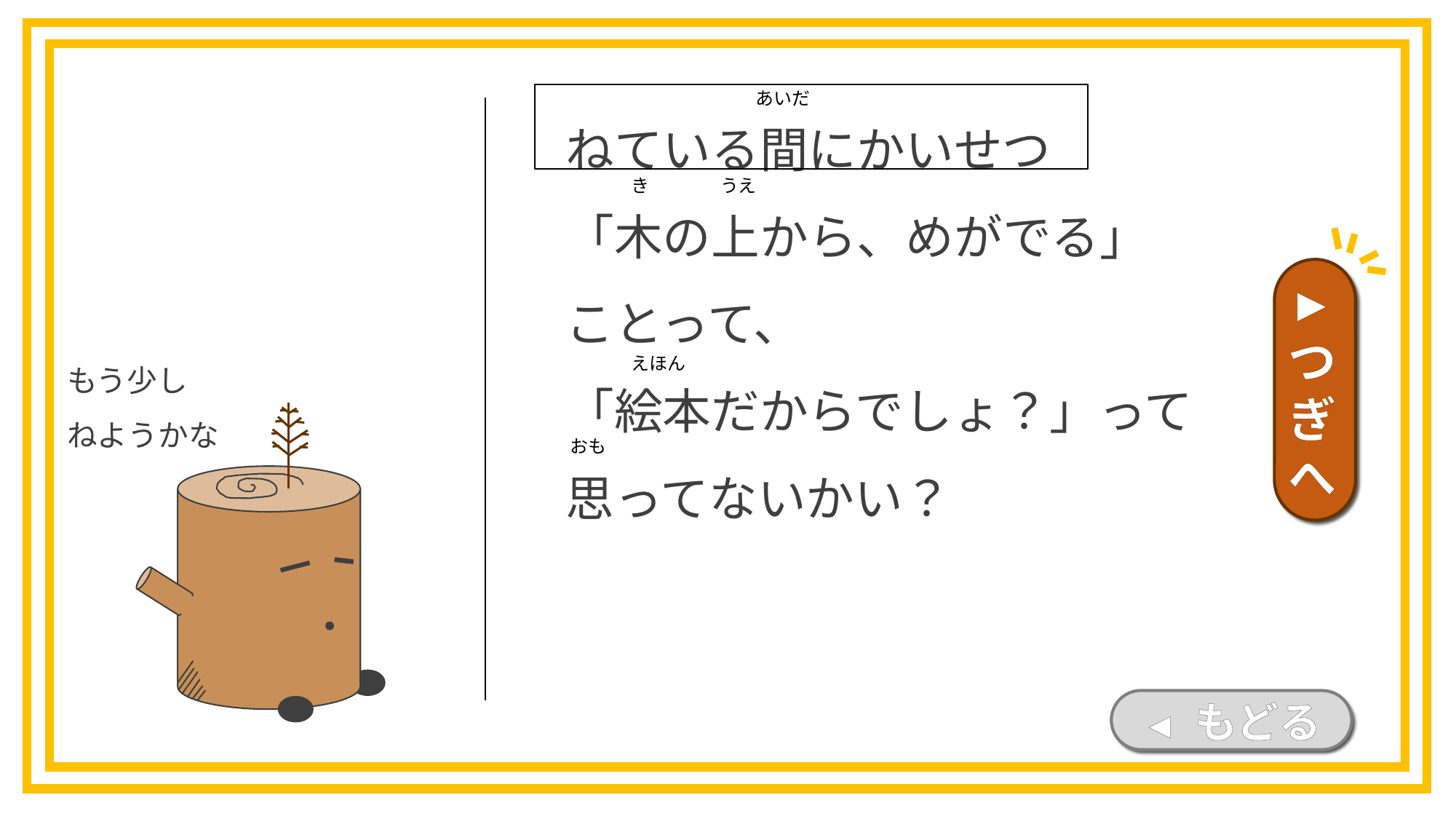

あいだ
　ねている間にかいせつ
　「木の上から、めがでる」
　ことって、
　「絵本だからでしょ？」って
　思ってないかい？

うえ
き
►つぎへ
もう少し
ねようかな
えほん

おも

◄ もどる